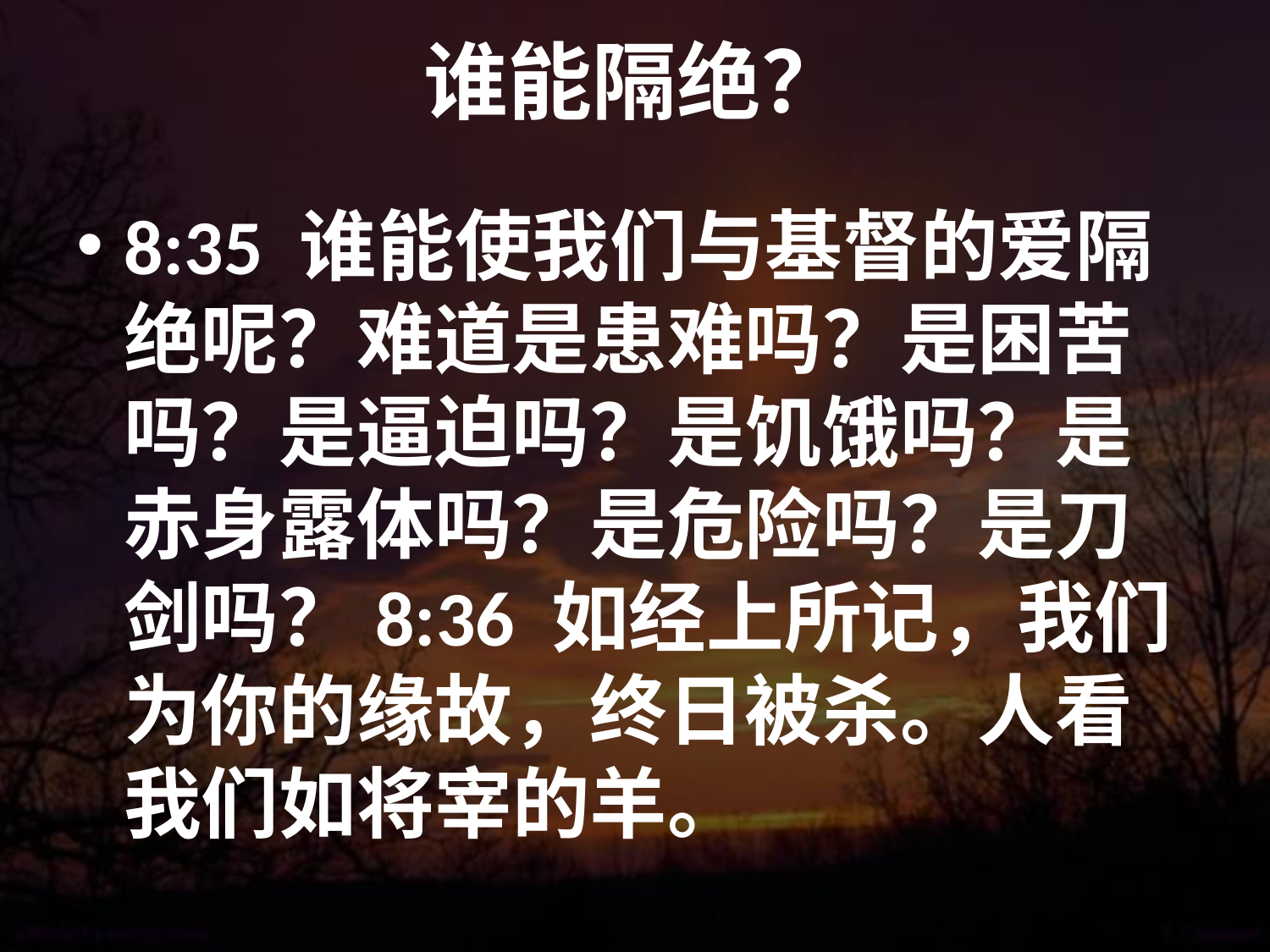

# 谁能隔绝？
8:35 谁能使我们与基督的爱隔绝呢？难道是患难吗？是困苦吗？是逼迫吗？是饥饿吗？是赤身露体吗？是危险吗？是刀剑吗？8:36 如经上所记，我们为你的缘故，终日被杀。人看我们如将宰的羊。